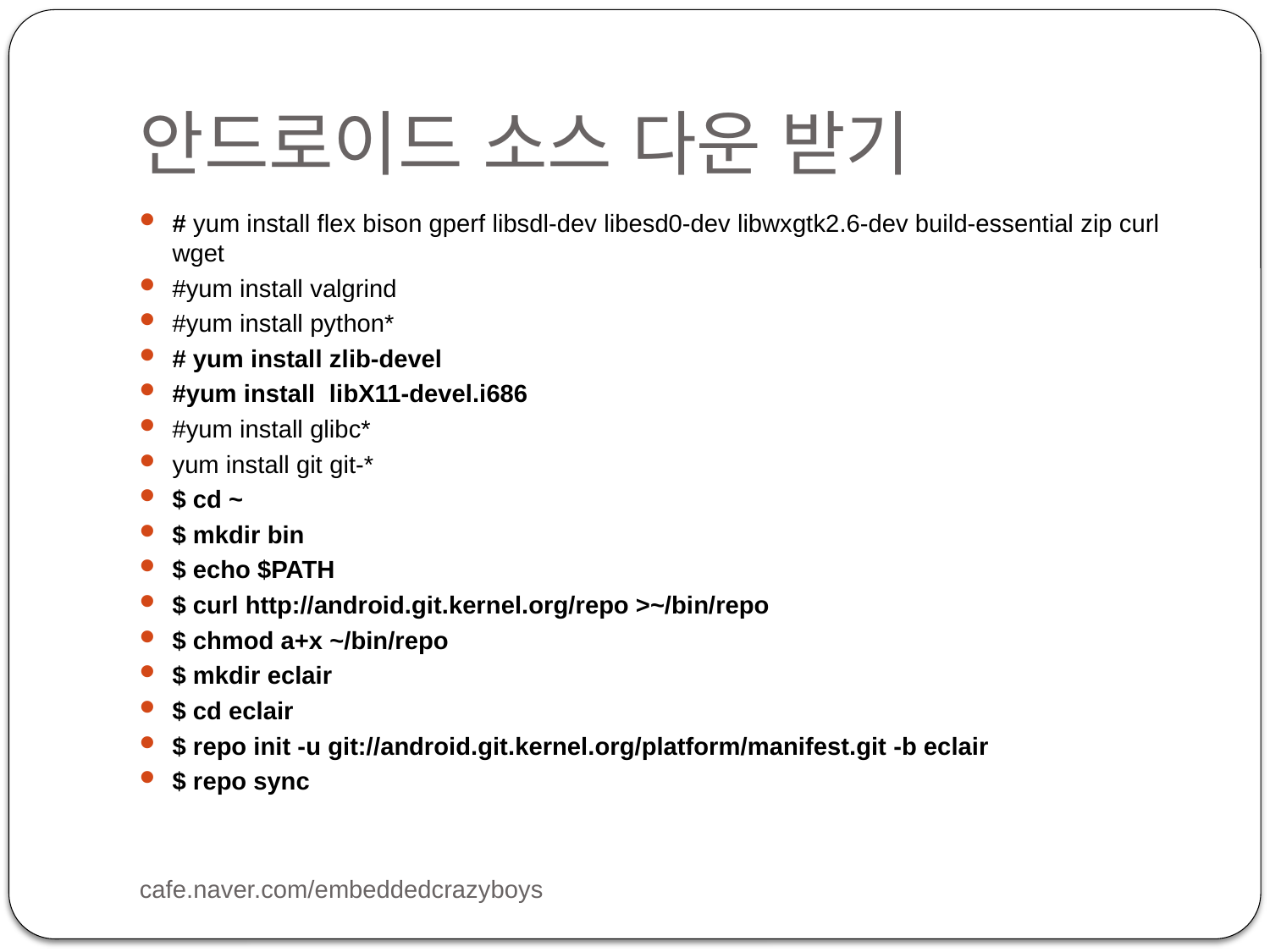

# 안드로이드 소스 다운 받기
# yum install flex bison gperf libsdl-dev libesd0-dev libwxgtk2.6-dev build-essential zip curl wget
#yum install valgrind
#yum install python*
# yum install zlib-devel
#yum install  libX11-devel.i686
#yum install glibc*
yum install git git-*
$ cd ~
$ mkdir bin
$ echo $PATH
$ curl http://android.git.kernel.org/repo >~/bin/repo
$ chmod a+x ~/bin/repo
$ mkdir eclair
$ cd eclair
$ repo init -u git://android.git.kernel.org/platform/manifest.git -b eclair
$ repo sync
cafe.naver.com/embeddedcrazyboys